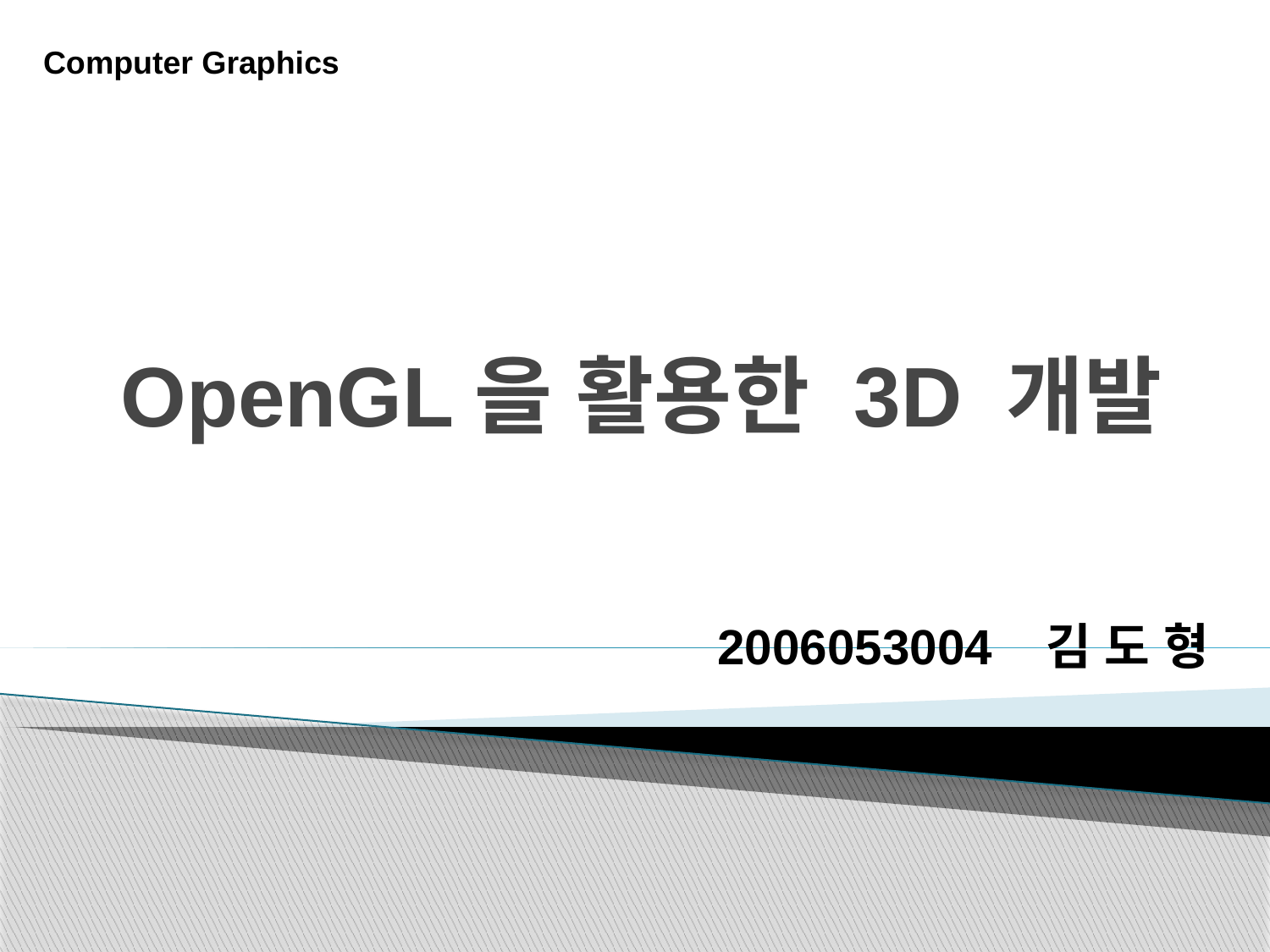

Computer Graphics
# OpenGL을 활용한 3D 개발
2006053004   김 도 형